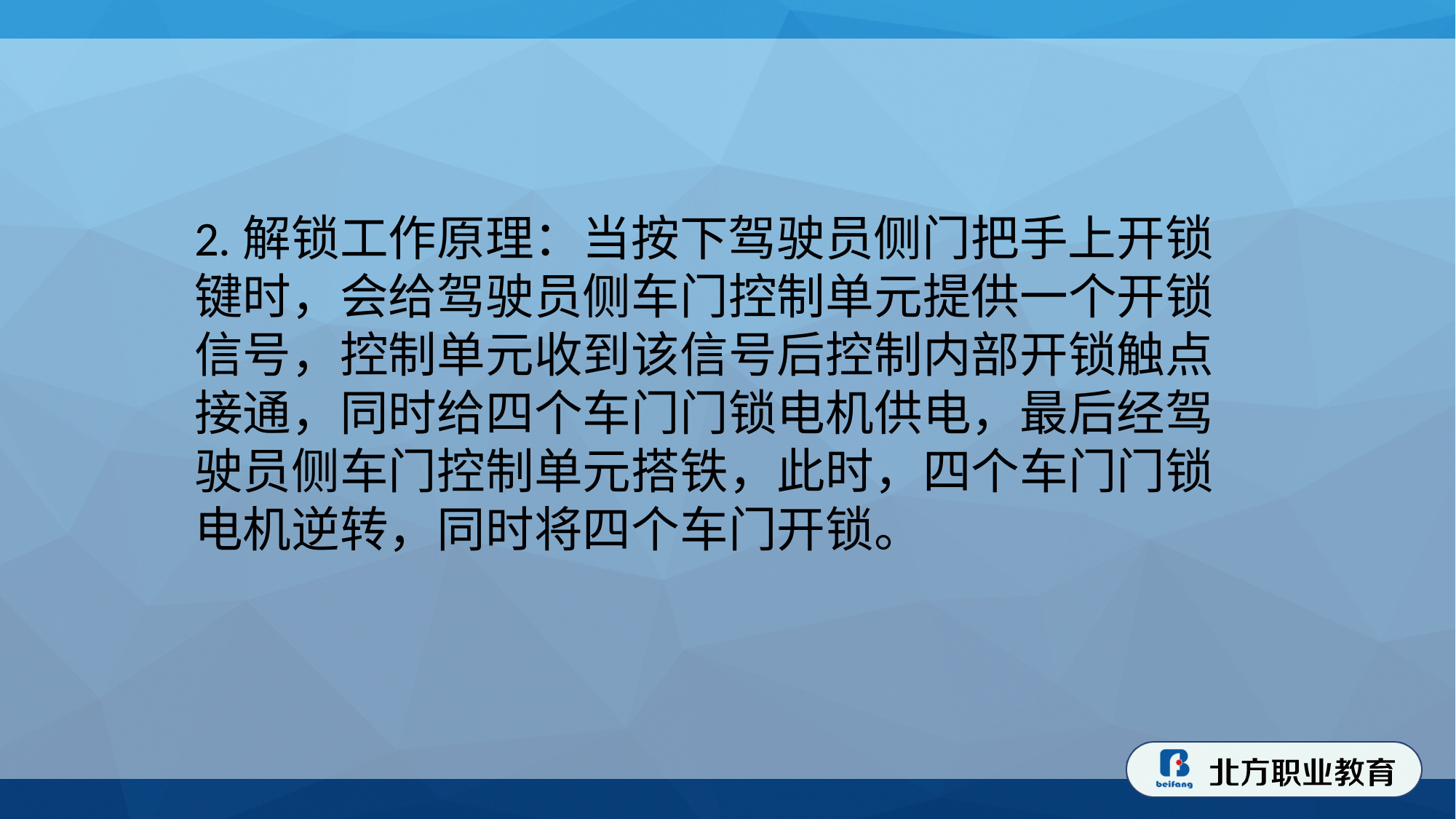

2.解锁工作原理：当按下驾驶员侧门把手上开锁键时，会给驾驶员侧车门控制单元提供一个开锁信号，控制单元收到该信号后控制内部开锁触点接通，同时给四个车门门锁电机供电，最后经驾驶员侧车门控制单元搭铁，此时，四个车门门锁电机逆转，同时将四个车门开锁。